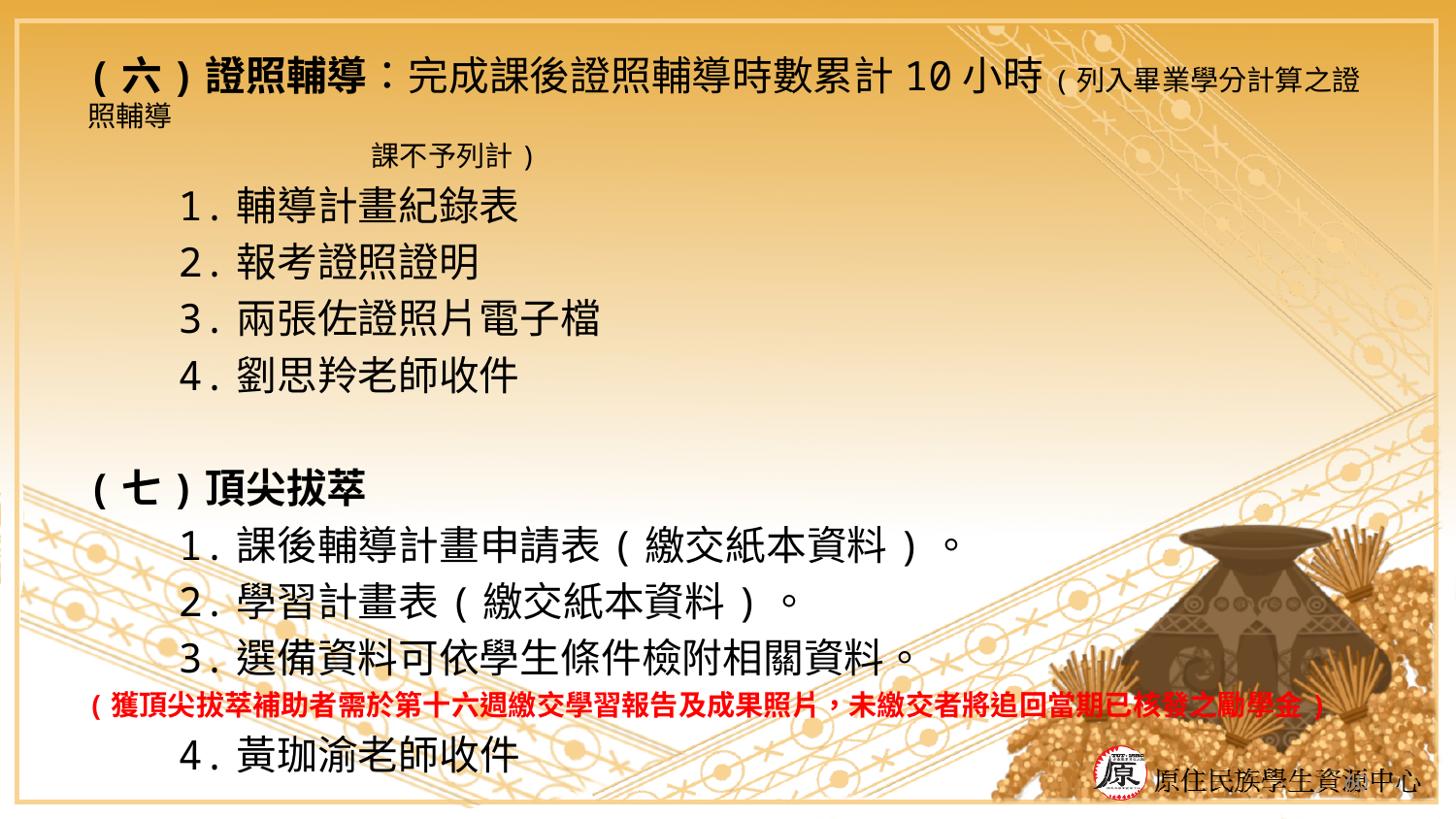

(六)證照輔導：完成課後證照輔導時數累計10小時(列入畢業學分計算之證照輔導
　　　　　　　　　　課不予列計)
　　1.輔導計畫紀錄表
　　2.報考證照證明
　　3.兩張佐證照片電子檔
　　4.劉思羚老師收件

(七)頂尖拔萃
　　1.課後輔導計畫申請表(繳交紙本資料)。
　　2.學習計畫表(繳交紙本資料)。
　　3.選備資料可依學生條件檢附相關資料。
(獲頂尖拔萃補助者需於第十六週繳交學習報告及成果照片，未繳交者將追回當期已核發之勵學金)
　　4.黃珈渝老師收件
60